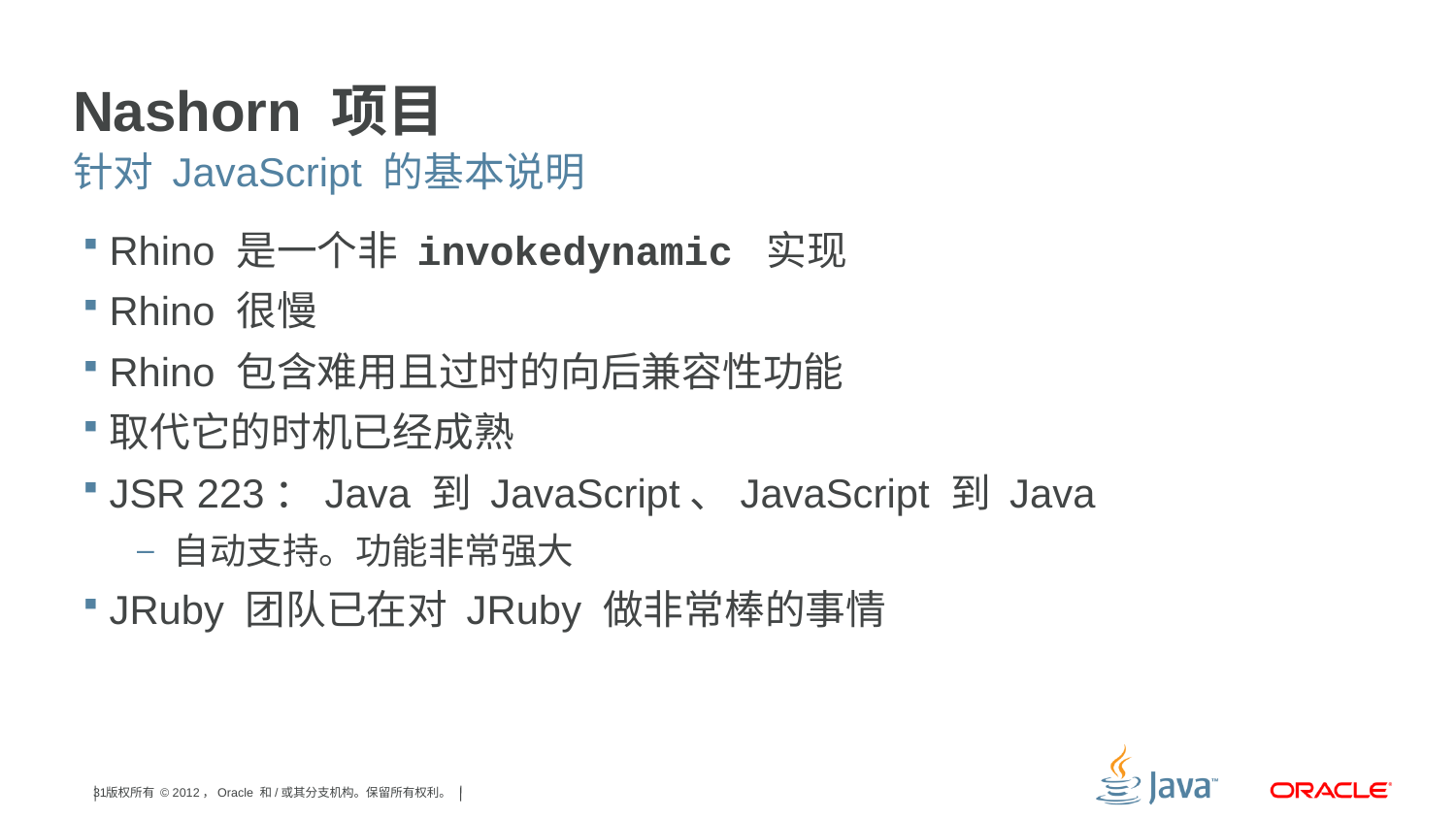

# Nashorn 项目
针对 JavaScript 的基本说明
Rhino 是一个非 invokedynamic 实现
Rhino 很慢
Rhino 包含难用且过时的向后兼容性功能
取代它的时机已经成熟
JSR 223：Java 到 JavaScript、JavaScript 到 Java
自动支持。功能非常强大
JRuby 团队已在对 JRuby 做非常棒的事情